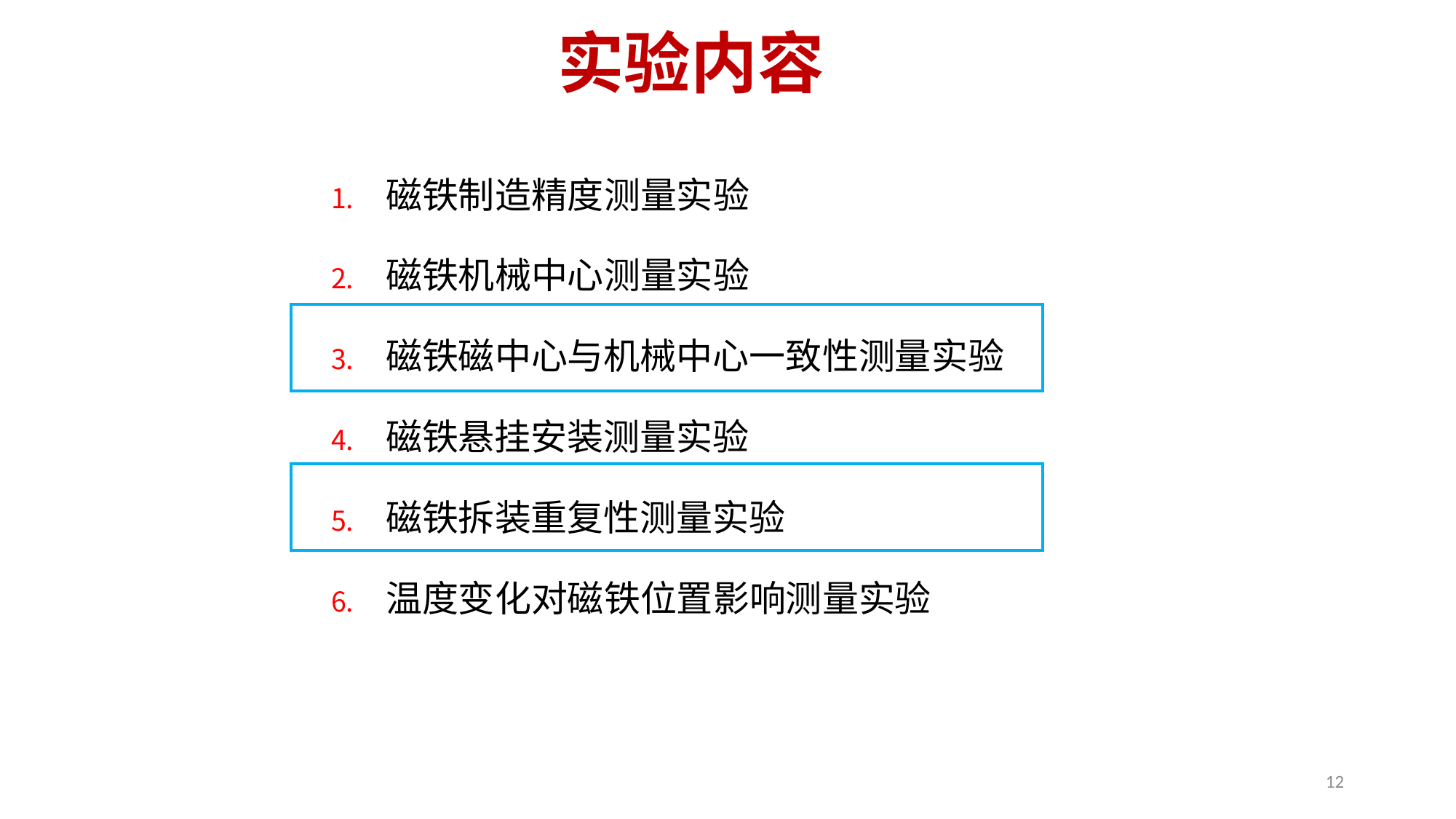

# 实验内容
磁铁制造精度测量实验
磁铁机械中心测量实验
磁铁磁中心与机械中心一致性测量实验
磁铁悬挂安装测量实验
磁铁拆装重复性测量实验
温度变化对磁铁位置影响测量实验

12